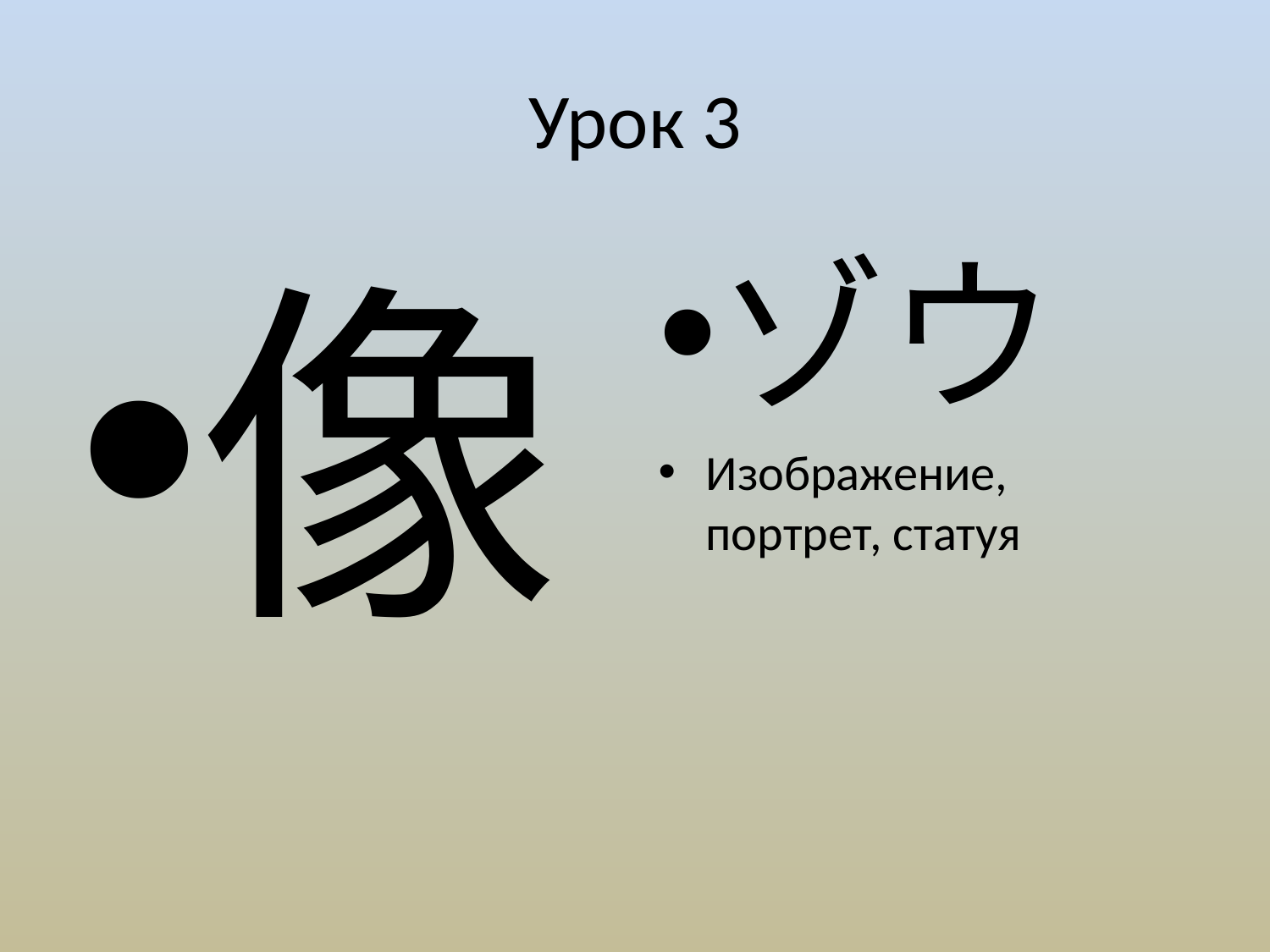

# Урок 3
像

ゾウ
Изображение, портрет, статуя